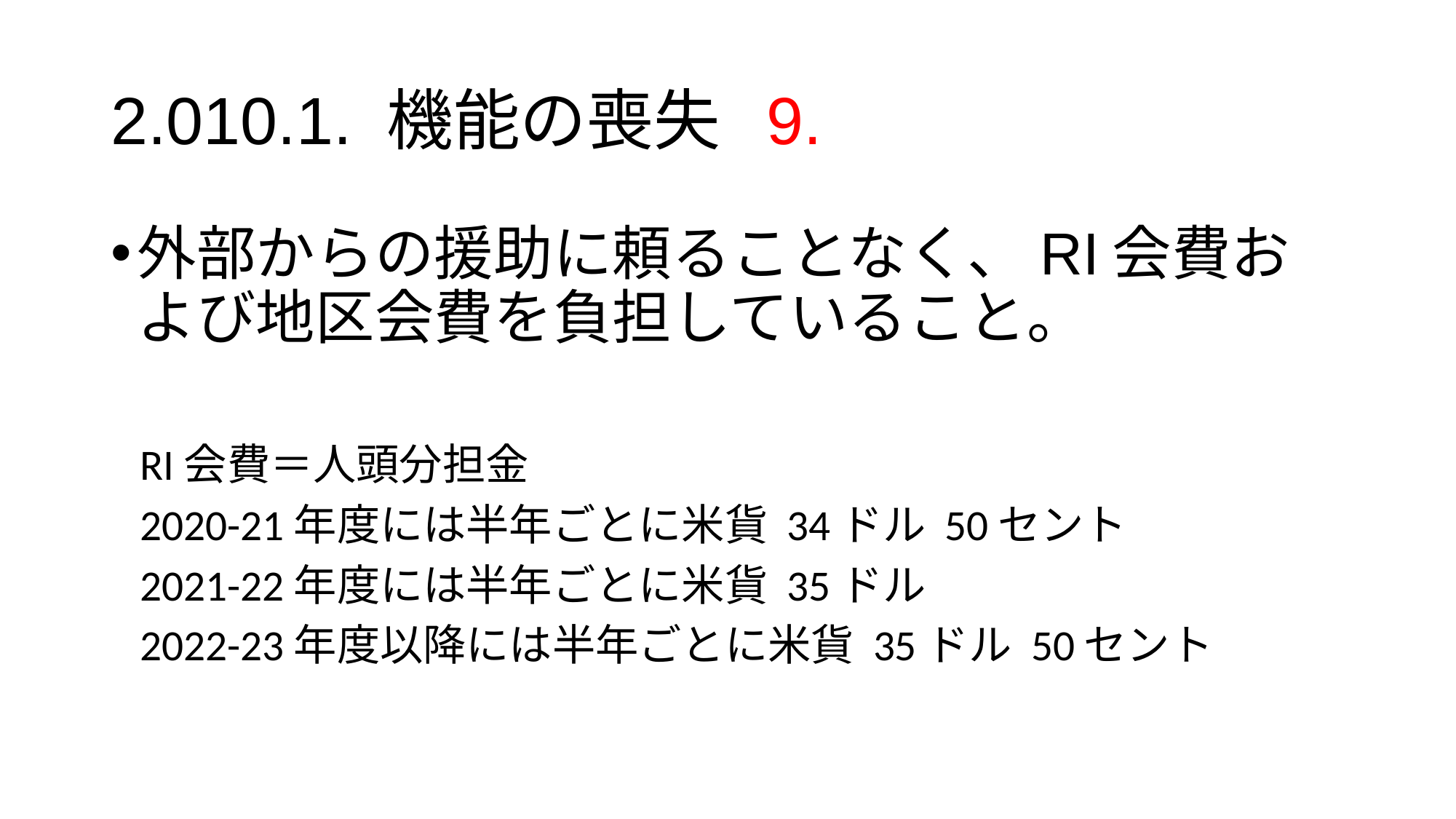

# 2.010.1. 機能の喪失  9.
外部からの援助に頼ることなく、RI会費および地区会費を負担していること。

   RI会費＝人頭分担金
   2020-21年度には半年ごとに米貨 34ドル 50セント
   2021-22年度には半年ごとに米貨 35ドル
   2022-23年度以降には半年ごとに米貨 35ドル 50セント